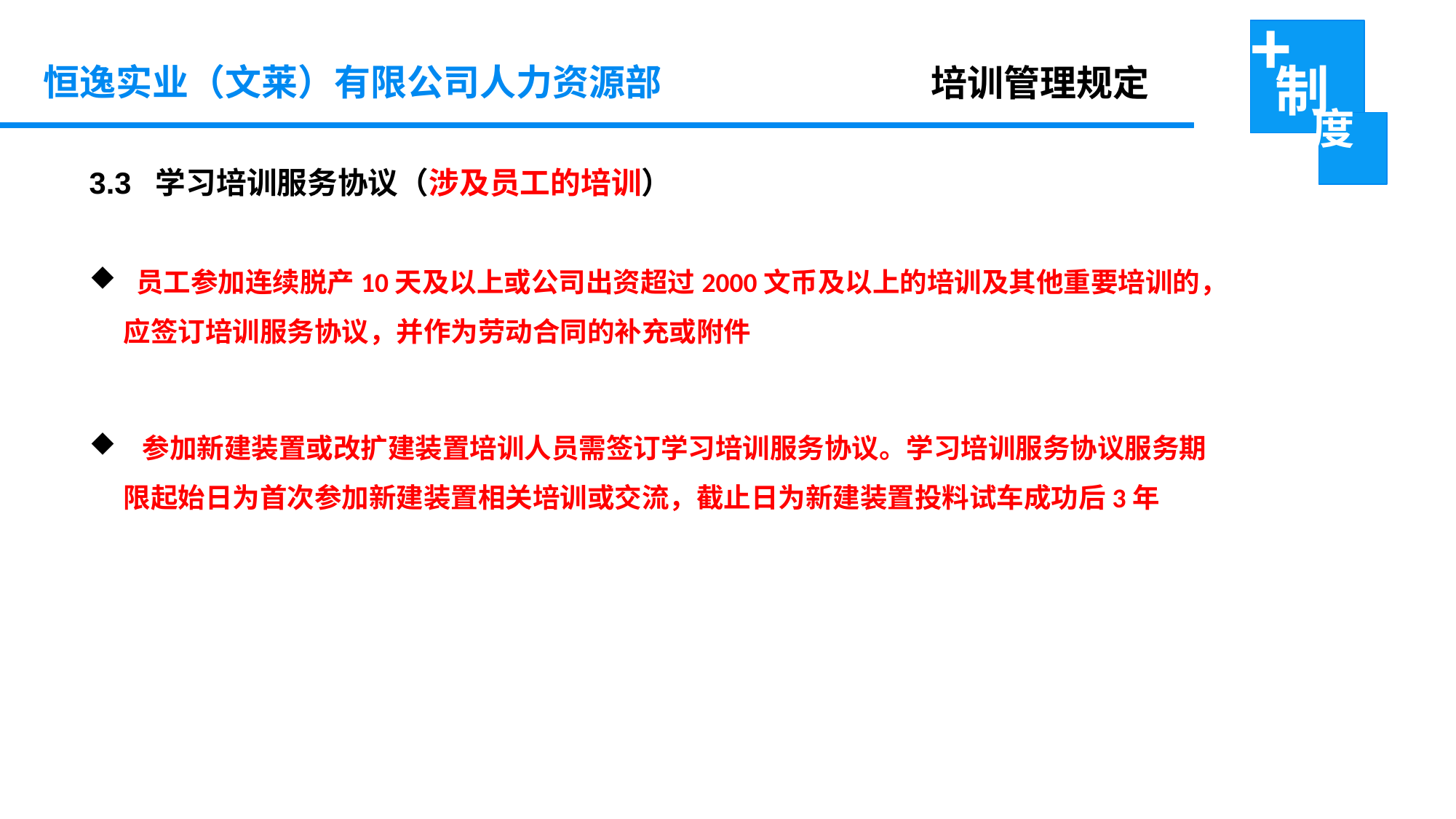

恒逸实业（文莱）有限公司人力资源部
培训管理规定
3.3  学习培训服务协议（涉及员工的培训）

 员工参加连续脱产10天及以上或公司出资超过2000文币及以上的培训及其他重要培训的，应签订培训服务协议，并作为劳动合同的补充或附件
  参加新建装置或改扩建装置培训人员需签订学习培训服务协议。学习培训服务协议服务期限起始日为首次参加新建装置相关培训或交流，截止日为新建装置投料试车成功后3年